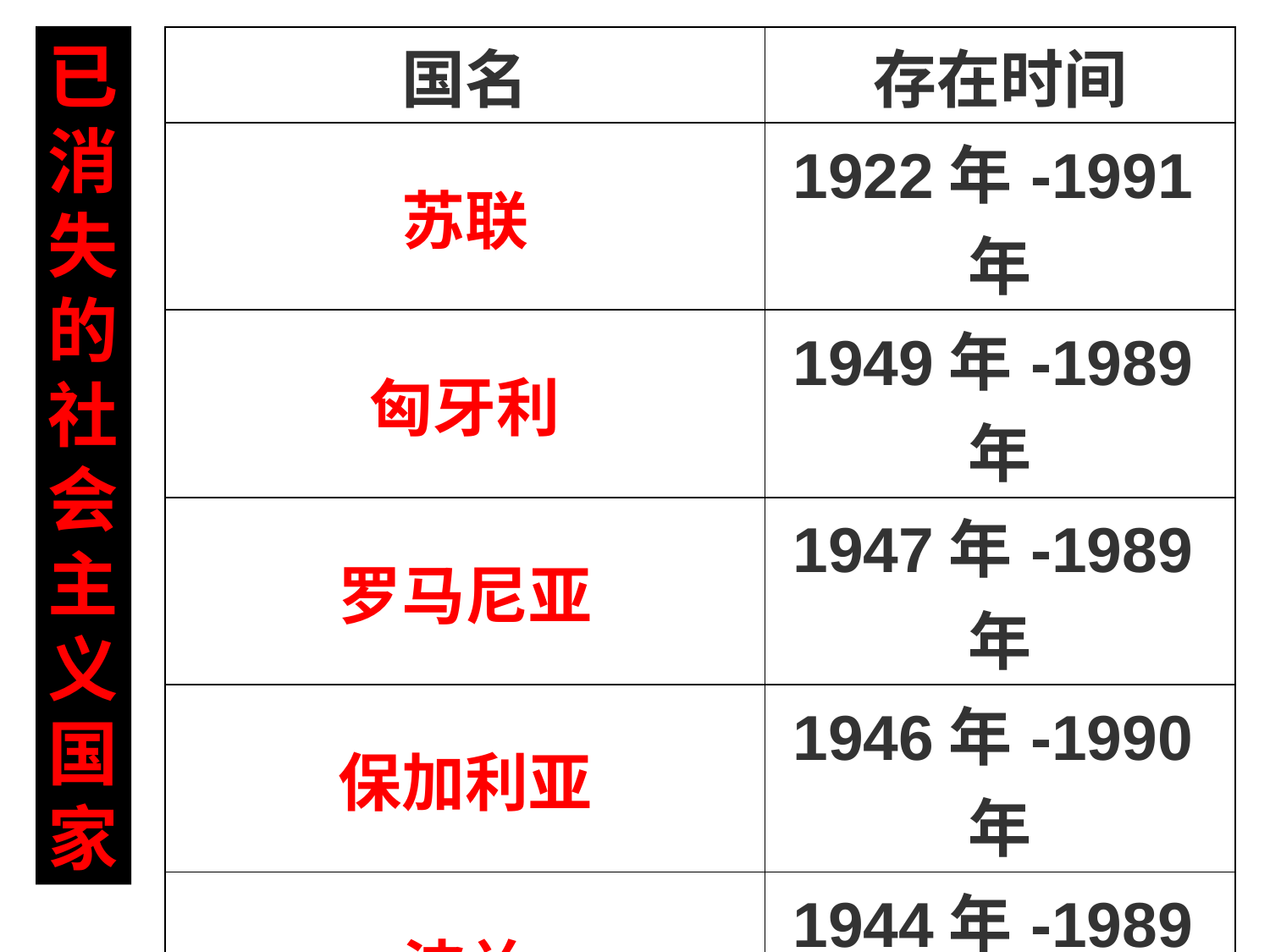

已
消
失
的
社
会
主
义
国
家
| 国名 | 存在时间 |
| --- | --- |
| 苏联 | 1922年-1991年 |
| 匈牙利 | 1949年-1989年 |
| 罗马尼亚 | 1947年-1989年 |
| 保加利亚 | 1946年-1990年 |
| 波兰 | 1944年-1989年 |
| 捷克斯洛伐克 | 1919年-1992年 |
| 德意志民主共和国 | 1946年-1990年 |
| 阿尔巴尼亚 | 1946年-1991年 |
| 南斯拉夫 | 1945年-1992年 |
| 蒙古人民共和国 | 1924年-1992年 |